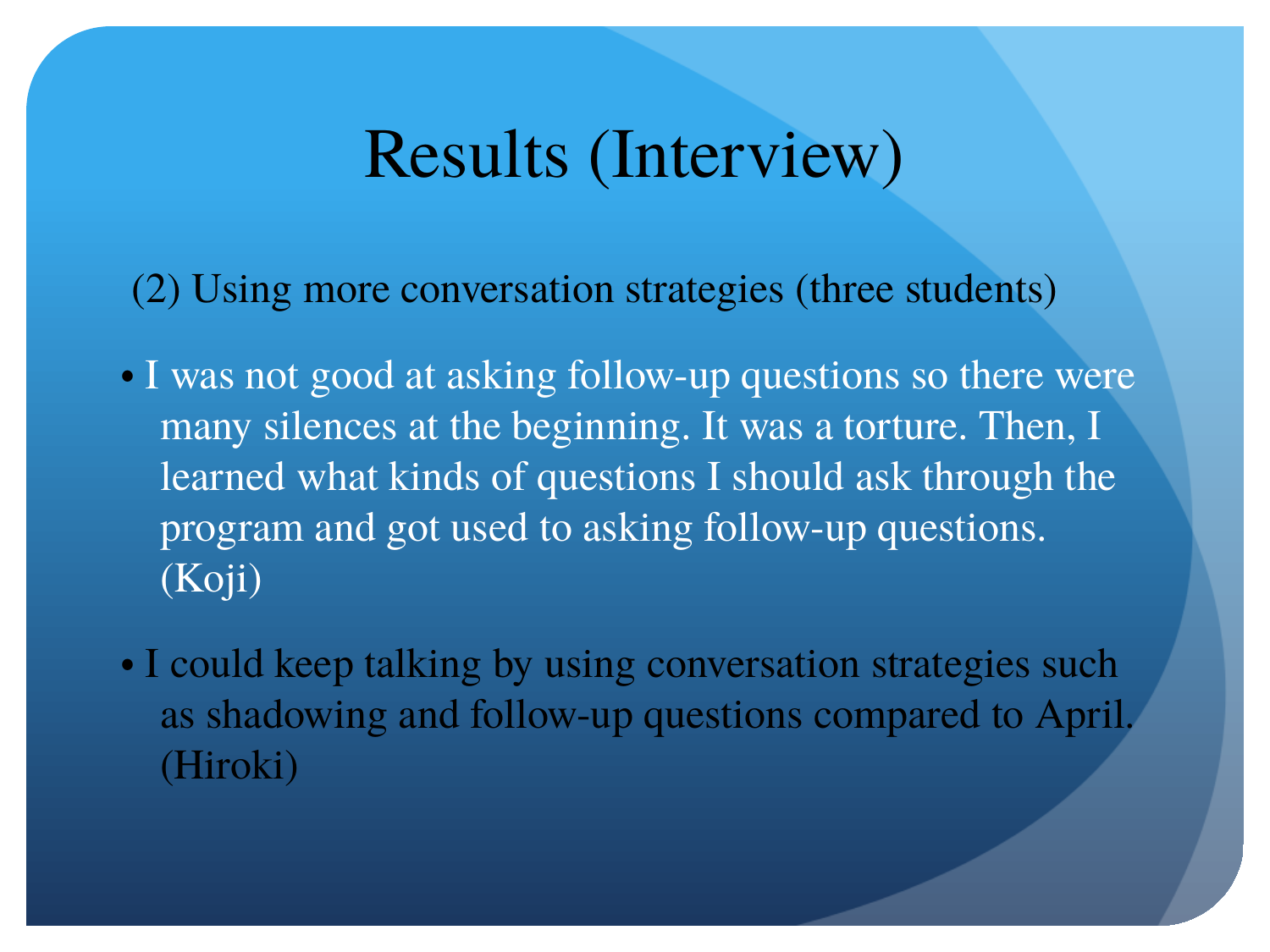

# Results (Interview)
 (2) Using more conversation strategies (three students)
・I was not good at asking follow-up questions so there were many silences at the beginning. It was a torture. Then, I learned what kinds of questions I should ask through the program and got used to asking follow-up questions. (Koji)
・I could keep talking by using conversation strategies such as shadowing and follow-up questions compared to April. (Hiroki)